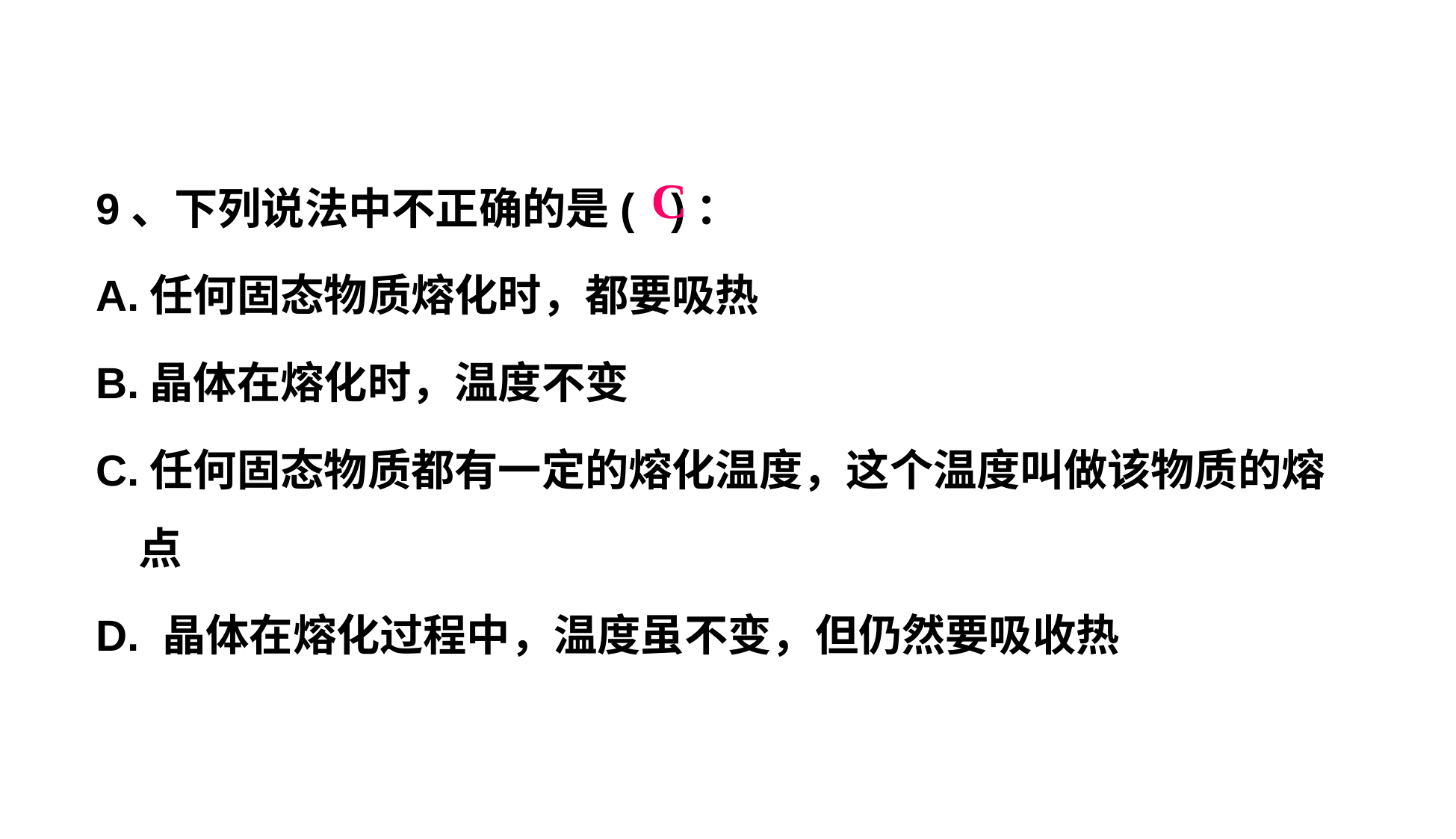

9、下列说法中不正确的是(   )：
A.任何固态物质熔化时，都要吸热
B.晶体在熔化时，温度不变
C.任何固态物质都有一定的熔化温度，这个温度叫做该物质的熔点
D. 晶体在熔化过程中，温度虽不变，但仍然要吸收热
C